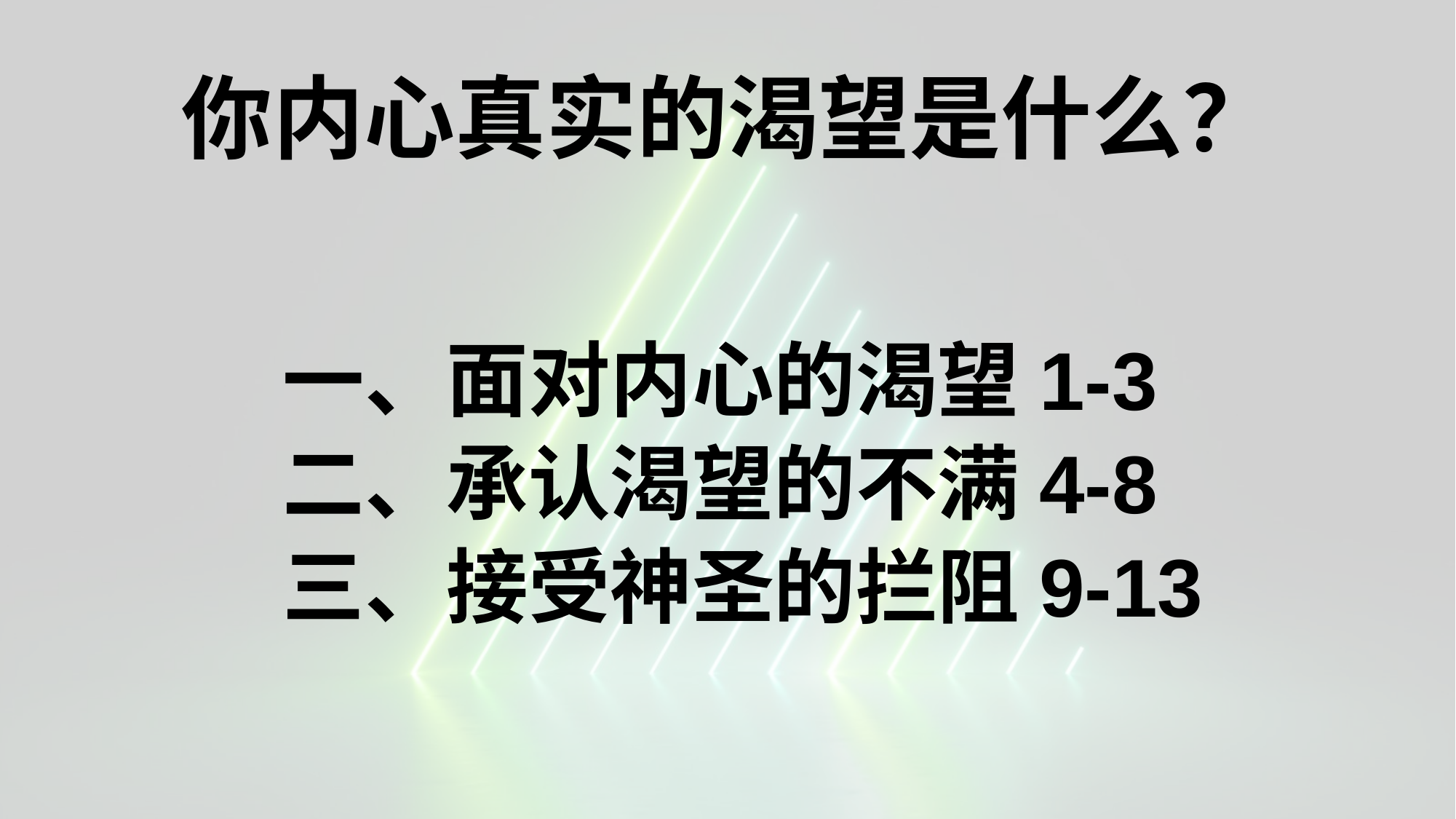

# 你内心真实的渴望是什么？
一、面对内心的渴望1-3
二、承认渴望的不满4-8
三、接受神圣的拦阻9-13